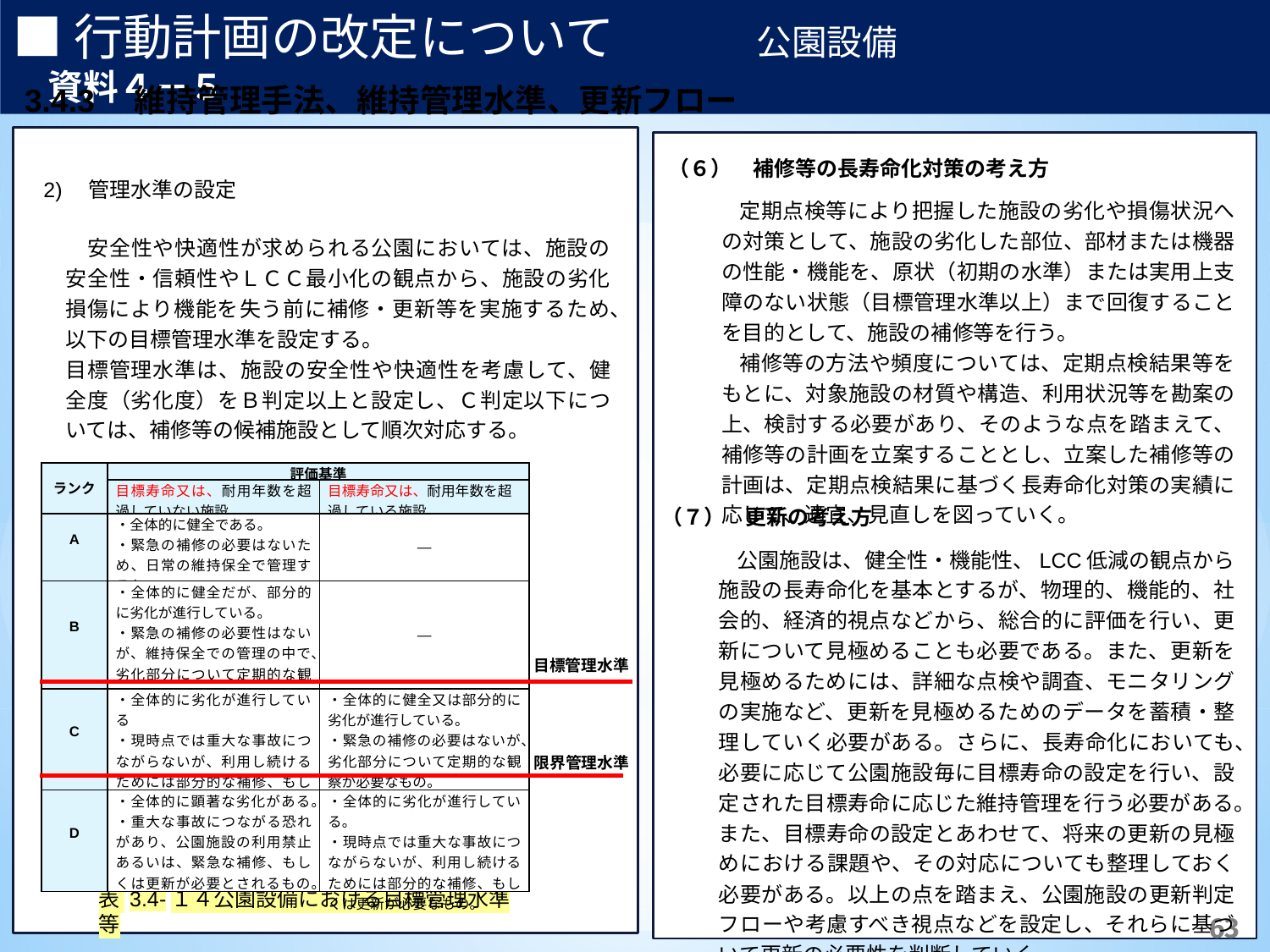

■行動計画の改定について　　　　公園設備　　　　　　　　　　　資料４－５
3.4.3　維持管理手法、維持管理水準、更新フロー
(1)　基本的な考え方
【補足】	体制は主に行っている実施主体を記載しており、これによらない場合もある。
※1	日常点検の頻度は当該路線により異なり、交通量2万台/日以上の路線では週2回、それ以外では週1回の頻度で実施。
※2	臨時的に行う緊急点検等は必要に応じて随意実施。

（６）　補修等の長寿命化対策の考え方
2)　管理水準の設定
定期点検等により把握した施設の劣化や損傷状況への対策として、施設の劣化した部位、部材または機器の性能・機能を、原状（初期の水準）または実用上支障のない状態（目標管理水準以上）まで回復することを目的として、施設の補修等を行う。
補修等の方法や頻度については、定期点検結果等をもとに、対象施設の材質や構造、利用状況等を勘案の上、検討する必要があり、そのような点を踏まえて、補修等の計画を立案することとし、立案した補修等の計画は、定期点検結果に基づく長寿命化対策の実績に応じて、適宜、見直しを図っていく。
　安全性や快適性が求められる公園においては、施設の安全性・信頼性やＬＣＣ最小化の観点から、施設の劣化損傷により機能を失う前に補修・更新等を実施するため、以下の目標管理水準を設定する。
目標管理水準は、施設の安全性や快適性を考慮して、健全度（劣化度）をＢ判定以上と設定し、Ｃ判定以下については、補修等の候補施設として順次対応する。
| ランク | 評価基準 |  |
| --- | --- | --- |
|  | 目標寿命又は、耐用年数を超過していない施設 | 目標寿命又は、耐用年数を超過している施設 |
| A | ・全体的に健全である。 ・緊急の補修の必要はないため、日常の維持保全で管理するもの。 | ― |
| B | ・全体的に健全だが、部分的に劣化が進行している。 ・緊急の補修の必要性はないが、維持保全での管理の中で、劣化部分について定期的な観察が必要なもの。 | ― |
| C | ・全体的に劣化が進行している ・現時点では重大な事故につながらないが、利用し続けるためには部分的な補修、もしくは更新が必要なもの。 | ・全体的に健全又は部分的に劣化が進行している。 ・緊急の補修の必要はないが、劣化部分について定期的な観察が必要なもの。 |
| D | ・全体的に顕著な劣化がある。 ・重大な事故につながる恐れがあり、公園施設の利用禁止あるいは、緊急な補修、もしくは更新が必要とされるもの。 | ・全体的に劣化が進行している。 ・現時点では重大な事故につながらないが、利用し続けるためには部分的な補修、もしくは更新が必要なもの。 |
（７）　更新の考え方
公園施設は、健全性・機能性、LCC低減の観点から施設の長寿命化を基本とするが、物理的、機能的、社会的、経済的視点などから、総合的に評価を行い、更新について見極めることも必要である。また、更新を見極めるためには、詳細な点検や調査、モニタリングの実施など、更新を見極めるためのデータを蓄積・整理していく必要がある。さらに、長寿命化においても、必要に応じて公園施設毎に目標寿命の設定を行い、設定された目標寿命に応じた維持管理を行う必要がある。また、目標寿命の設定とあわせて、将来の更新の見極めにおける課題や、その対応についても整理しておく必要がある。以上の点を踏まえ、公園施設の更新判定フローや考慮すべき視点などを設定し、それらに基づいて更新の必要性を判断していく。

目標管理水準

限界管理水準
表 3.4‑１４公園設備における目標管理水準等
63